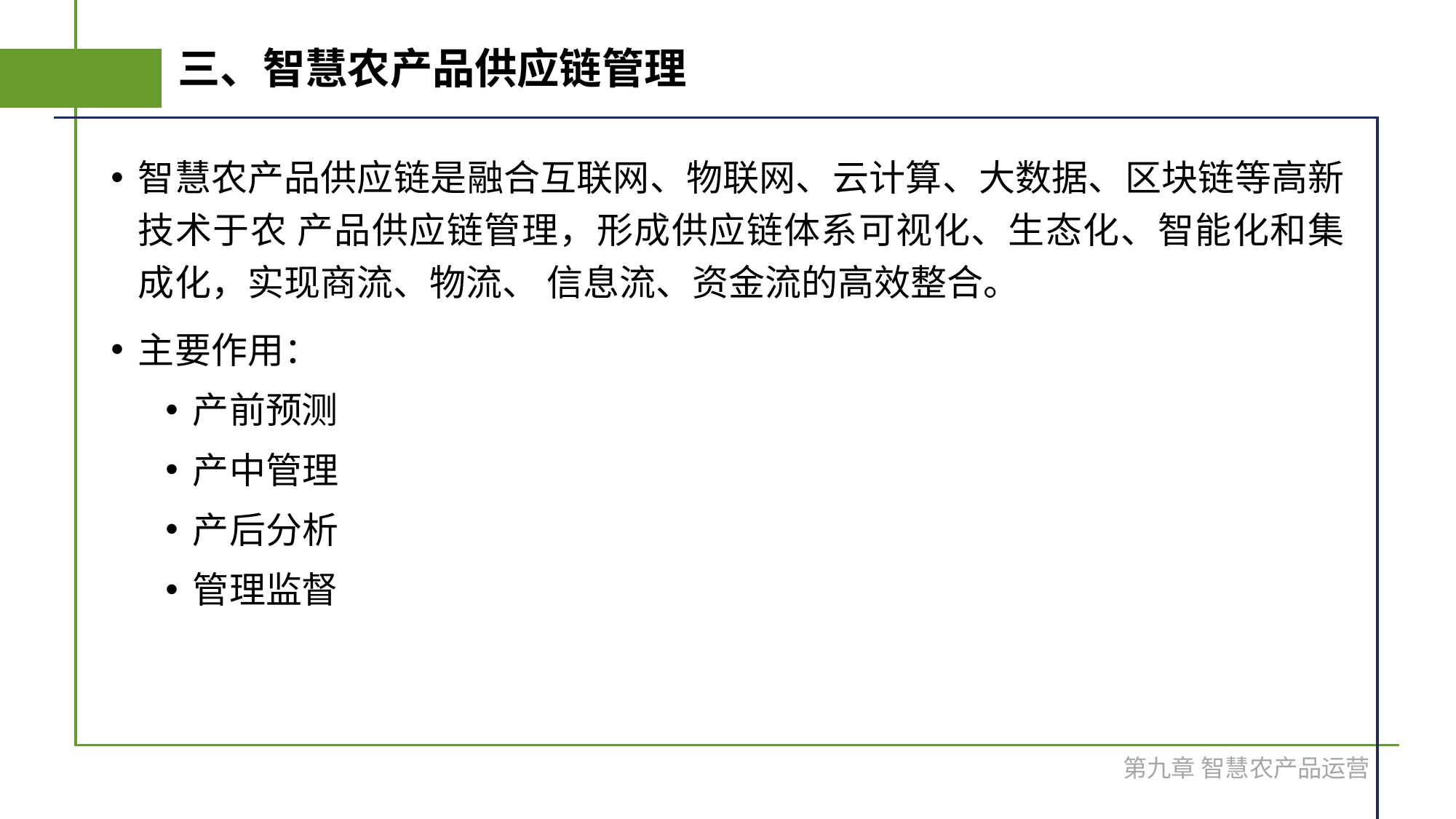

# 三、智慧农产品供应链管理
智慧农产品供应链是融合互联网、物联网、云计算、大数据、区块链等高新技术于农 产品供应链管理，形成供应链体系可视化、生态化、智能化和集成化，实现商流、物流、 信息流、资金流的高效整合。
主要作用：
产前预测
产中管理
产后分析
管理监督

第九章 智慧农产品运营